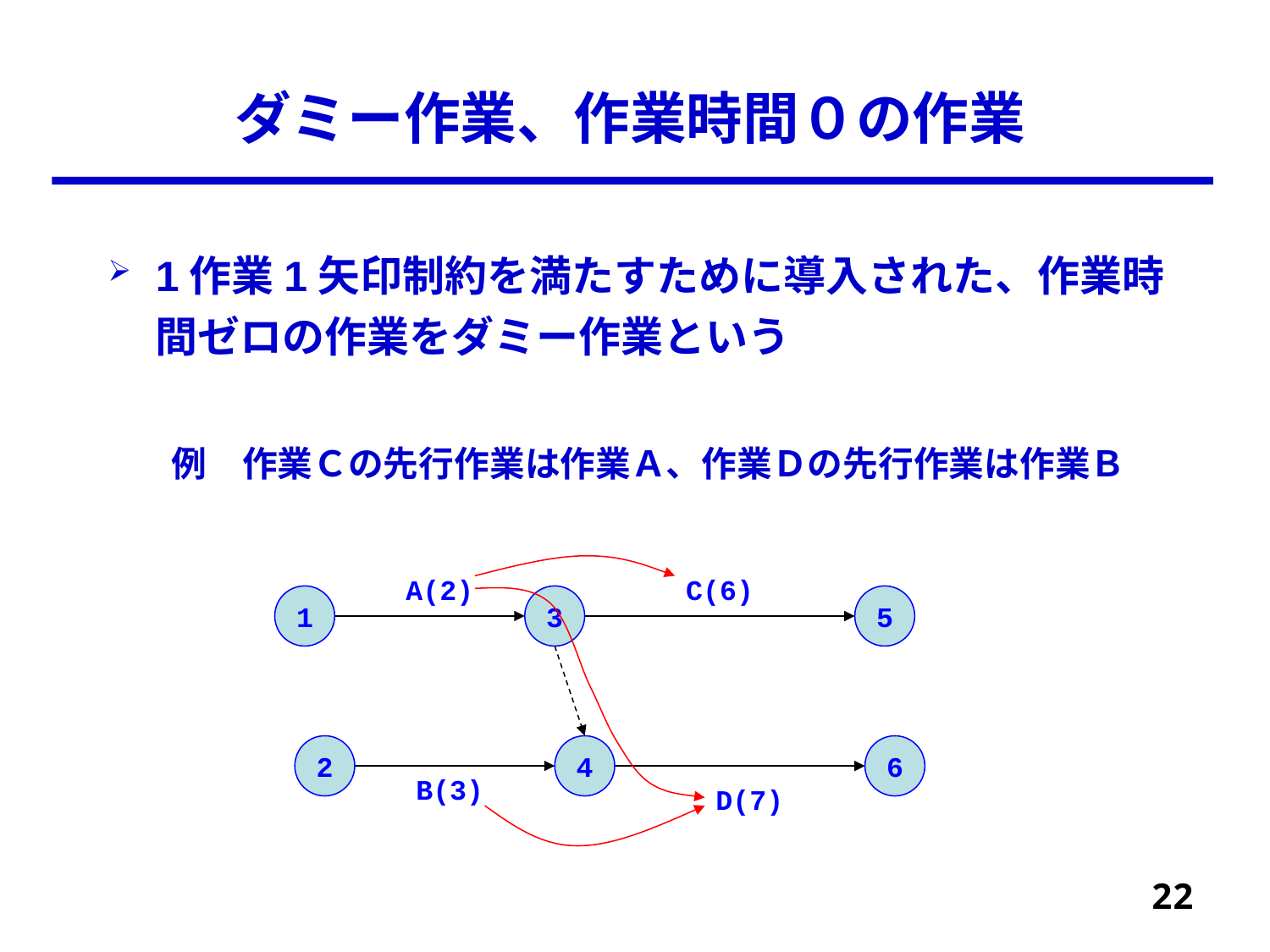

# ダミー作業、作業時間０の作業
1作業1矢印制約を満たすために導入された、作業時間ゼロの作業をダミー作業という

例　作業Ｃの先行作業は作業Ａ、作業Ｄの先行作業は作業Ｂ

A(2)
C(6)
1

3
5
2
4
6
B(3)
D(7)

22